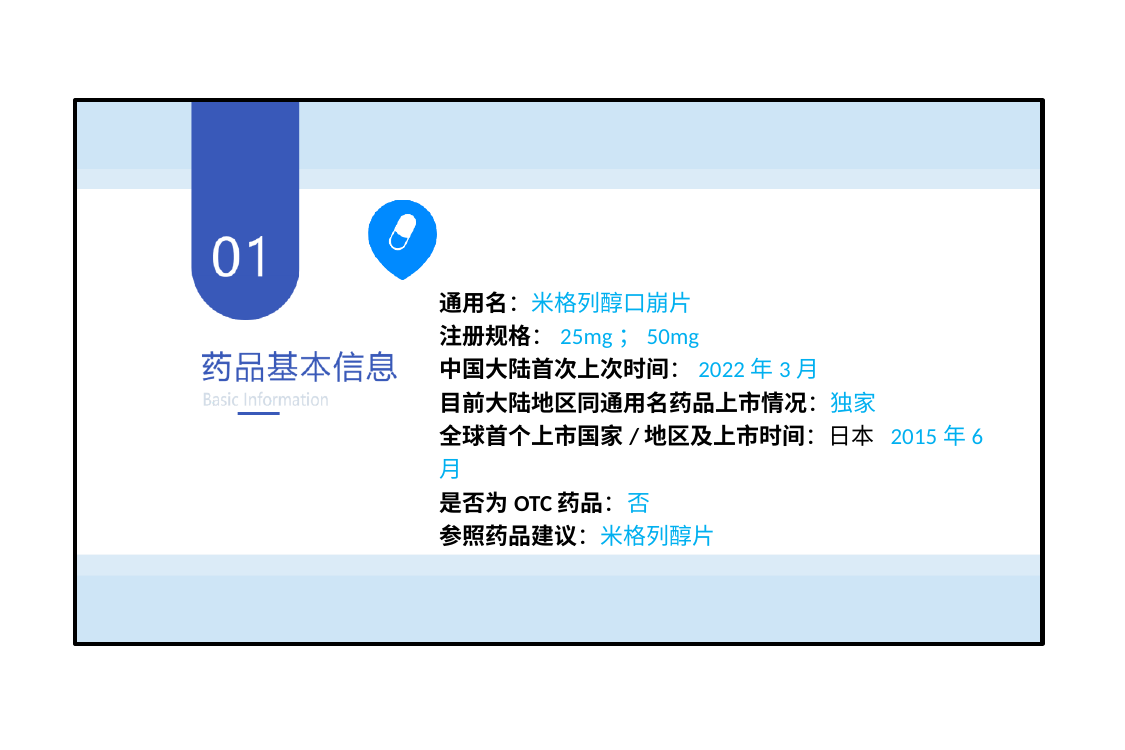

通用名：米格列醇口崩片
注册规格：25mg；50mg
中国大陆首次上次时间：2022年3月
目前大陆地区同通用名药品上市情况：独家
全球首个上市国家/地区及上市时间：日本  2015年6月
是否为OTC药品：否
参照药品建议：米格列醇片